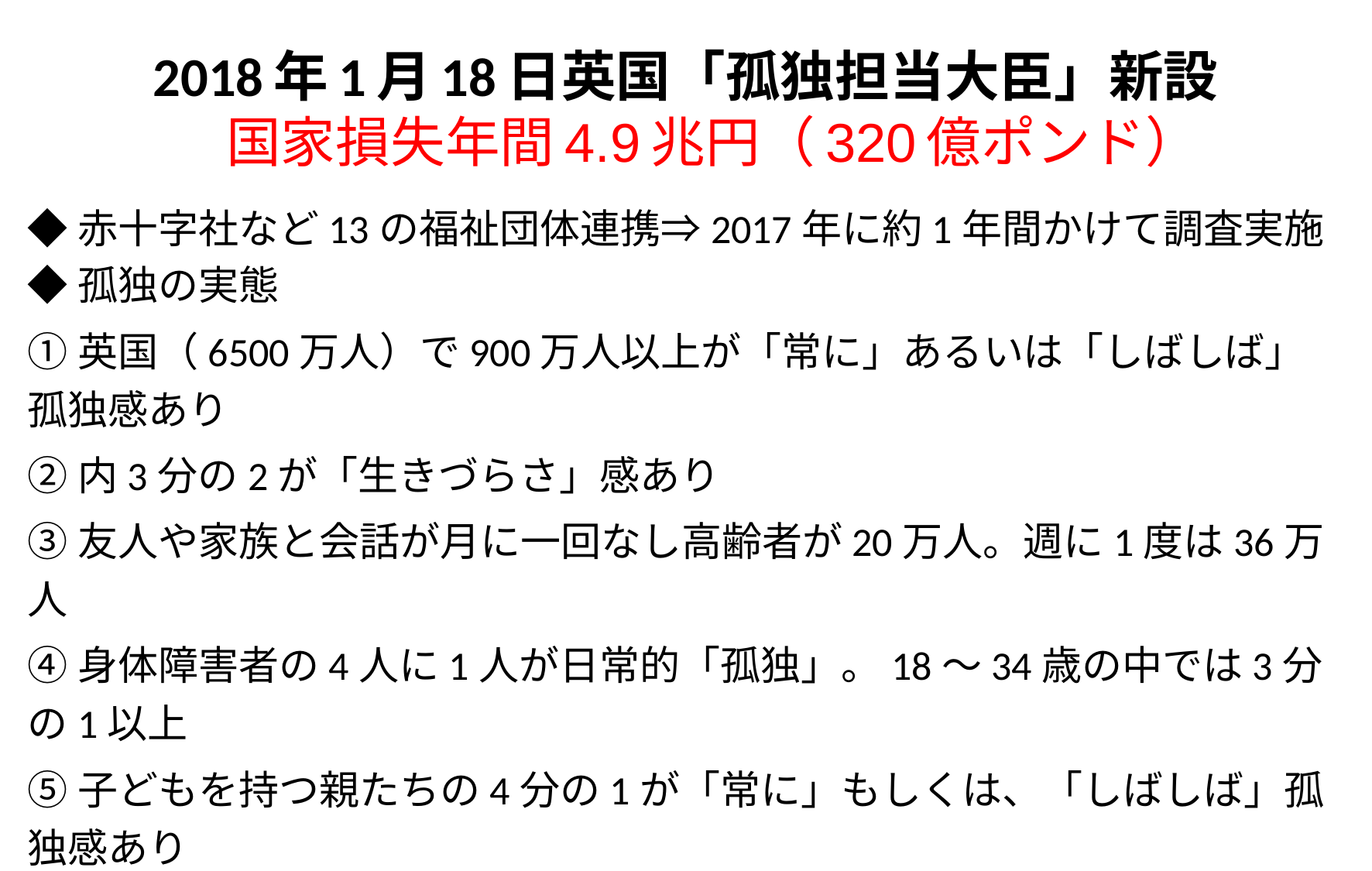

# 2018年1月18日英国「孤独担当大臣」新設 　国家損失年間4.9兆円（320億ポンド）
◆赤十字社など13の福祉団体連携⇒2017年に約1年間かけて調査実施
◆孤独の実態
①英国（6500万人）で900万人以上が「常に」あるいは「しばしば」孤独感あり
②内3分の2が「生きづらさ」感あり
③友人や家族と会話が月に一回なし高齢者が20万人。週に1度は36万人
④身体障害者の4人に1人が日常的「孤独」。18〜34歳の中では3分の1以上
⑤子どもを持つ親たちの4分の1が「常に」もしくは、「しばしば」孤独感あり
⑥400万人以上の子どもが「孤独」でチャイルドライン（相談窓口）に相談
⑦「孤独が人の肉体的、精神的健康を損なう」と警告、肥満や一日に15本のタバコを喫煙するよりも有害とされた。